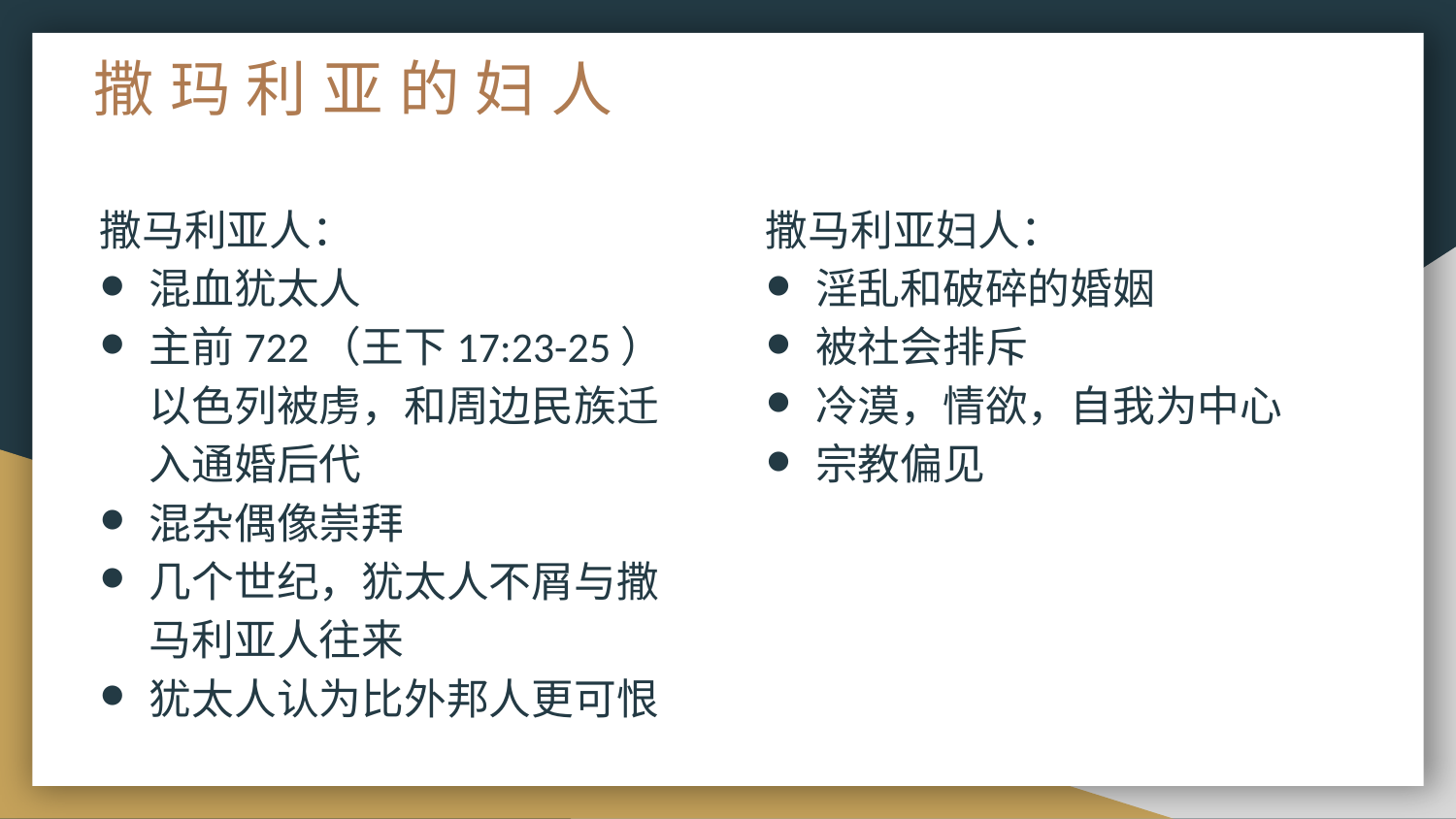

# 撒 玛 利 亚 的 妇 人
撒马利亚人：
混血犹太人
主前722（王下17:23-25）以色列被虏，和周边民族迁入通婚后代
混杂偶像崇拜
几个世纪，犹太人不屑与撒马利亚人往来
犹太人认为比外邦人更可恨
撒马利亚妇人：
淫乱和破碎的婚姻
被社会排斥
冷漠，情欲，自我为中心
宗教偏见